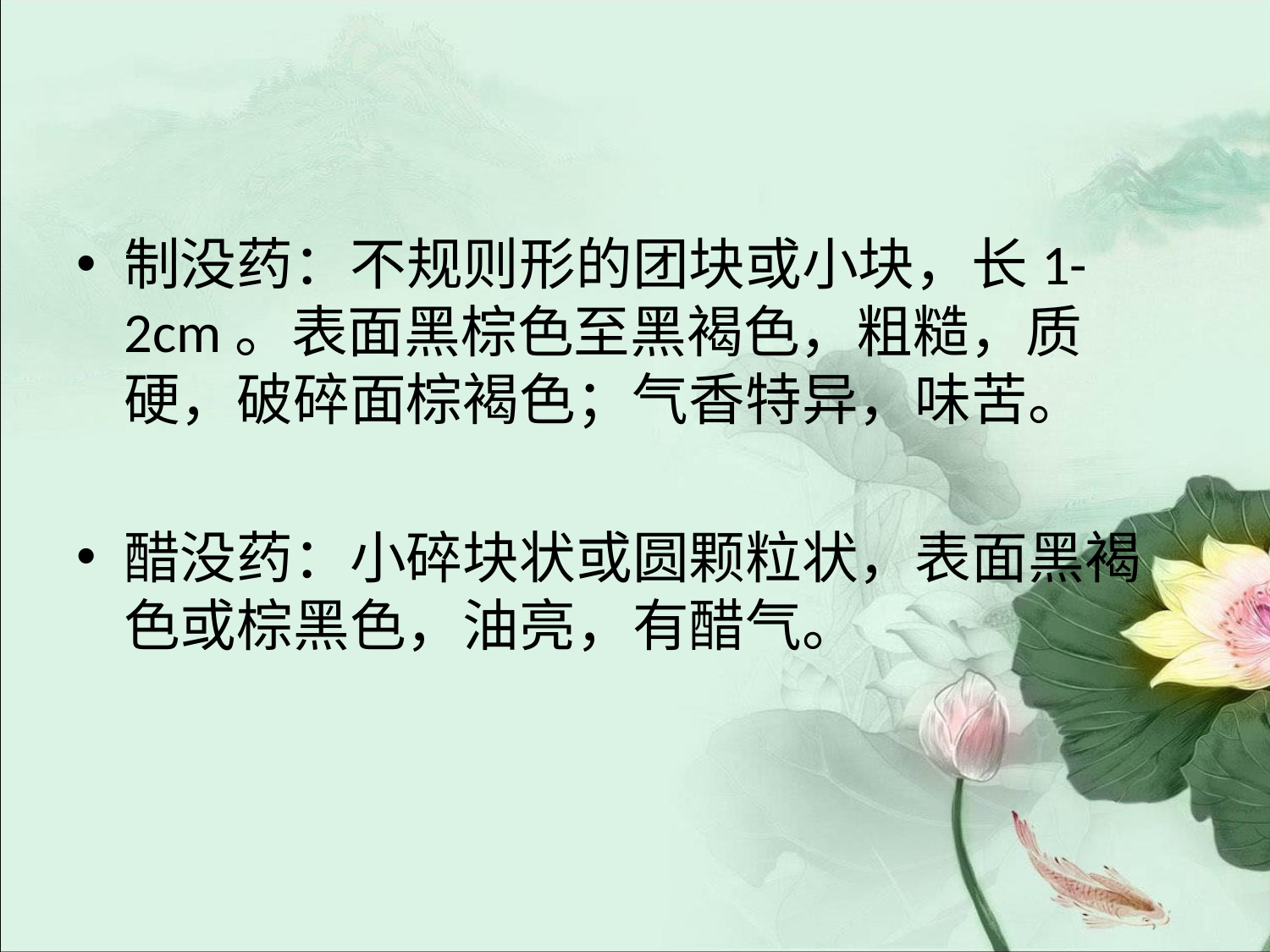

#
制没药：不规则形的团块或小块，长1-2cm。表面黑棕色至黑褐色，粗糙，质硬，破碎面棕褐色；气香特异，味苦。

醋没药：小碎块状或圆颗粒状，表面黑褐色或棕黑色，油亮，有醋气。